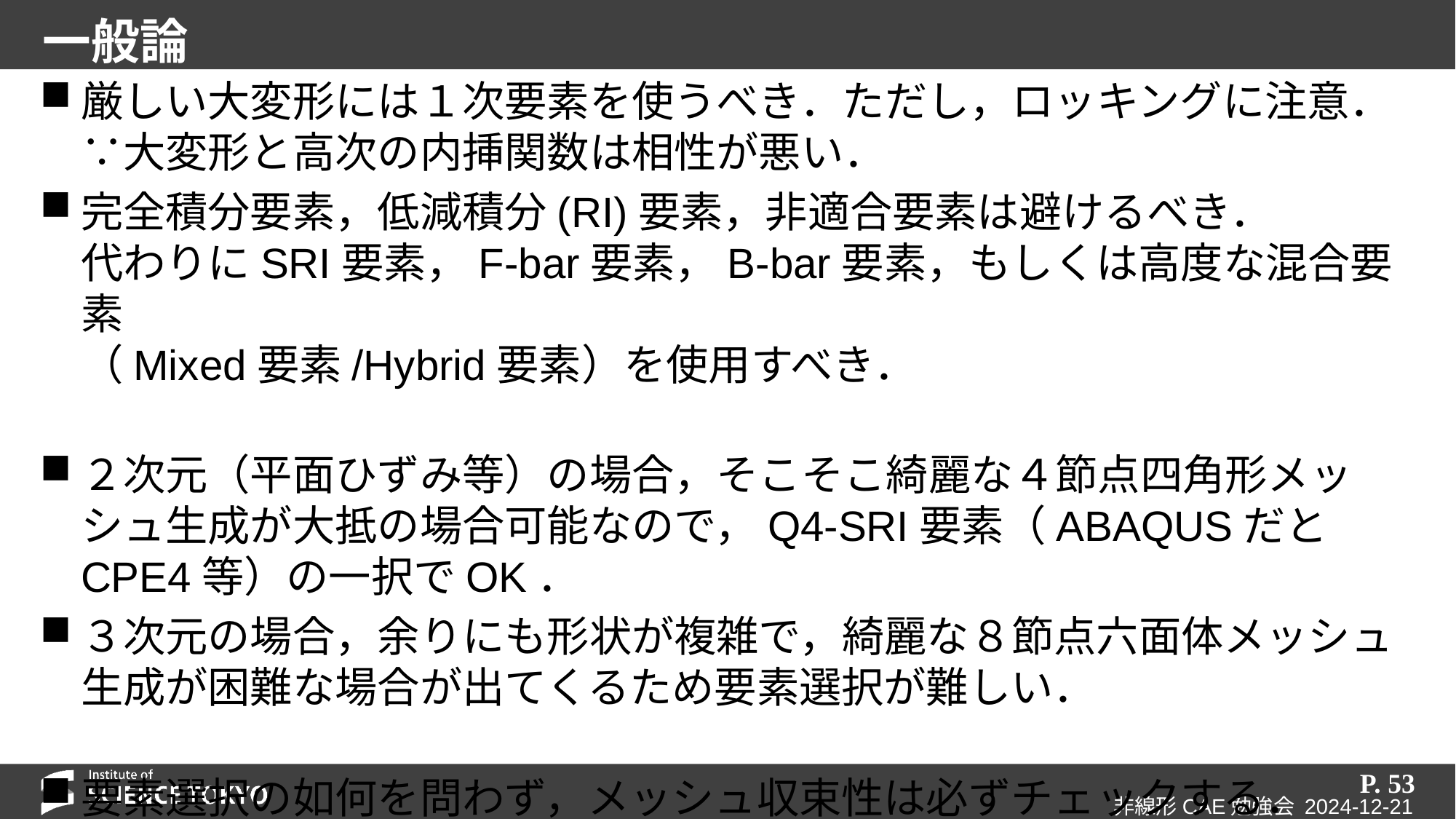

# 一般論
厳しい大変形には１次要素を使うべき．ただし，ロッキングに注意．
∵大変形と高次の内挿関数は相性が悪い．
完全積分要素，低減積分(RI)要素，非適合要素は避けるべき．
代わりにSRI要素，F-bar要素，B-bar要素，もしくは高度な混合要素
（Mixed要素/Hybrid要素）を使用すべき．
２次元（平面ひずみ等）の場合，そこそこ綺麗な４節点四角形メッシュ生成が大抵の場合可能なので，Q4-SRI要素（ABAQUSだとCPE4等）の一択でOK．
３次元の場合，余りにも形状が複雑で，綺麗な８節点六面体メッシュ生成が困難な場合が出てくるため要素選択が難しい．
要素選択の如何を問わず，メッシュ収束性は必ずチェックする．
P. 53